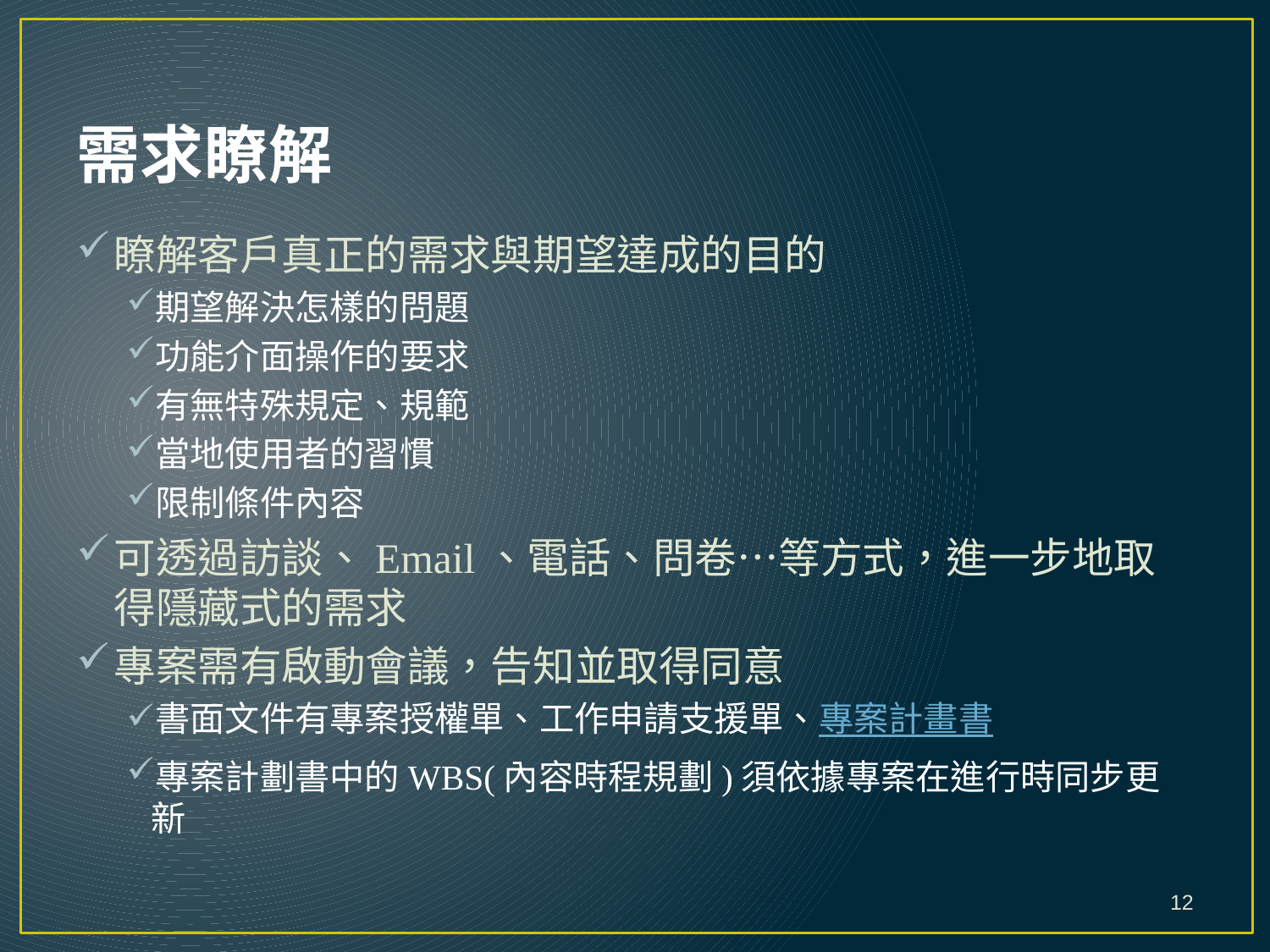

# 需求瞭解
瞭解客戶真正的需求與期望達成的目的
期望解決怎樣的問題
功能介面操作的要求
有無特殊規定、規範
當地使用者的習慣
限制條件內容
可透過訪談、Email、電話、問卷…等方式，進一步地取得隱藏式的需求
專案需有啟動會議，告知並取得同意
書面文件有專案授權單、工作申請支援單、專案計畫書
專案計劃書中的WBS(內容時程規劃)須依據專案在進行時同步更新
12